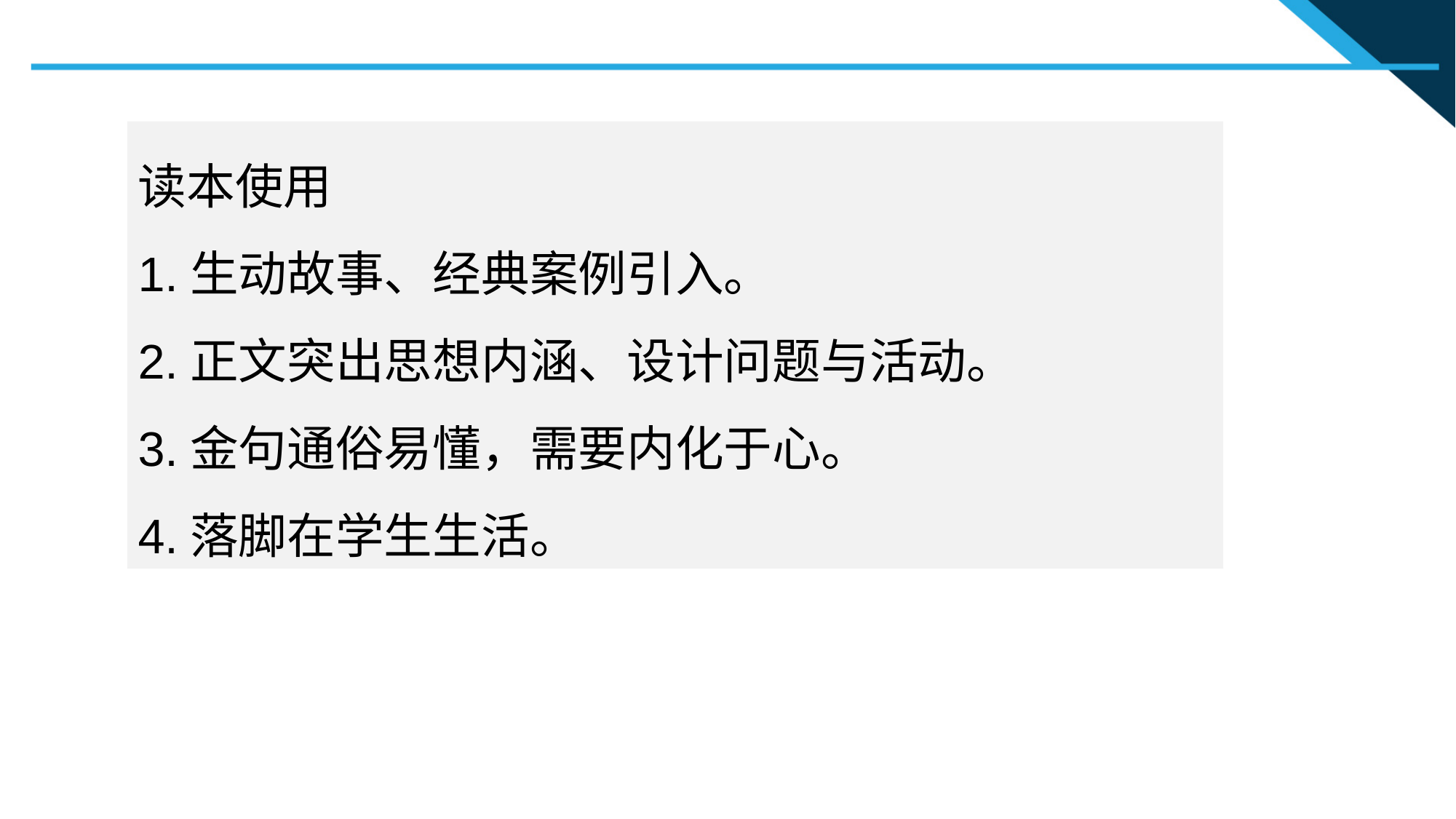

读本使用
1.生动故事、经典案例引入。
2.正文突出思想内涵、设计问题与活动。
3.金句通俗易懂，需要内化于心。
4.落脚在学生生活。